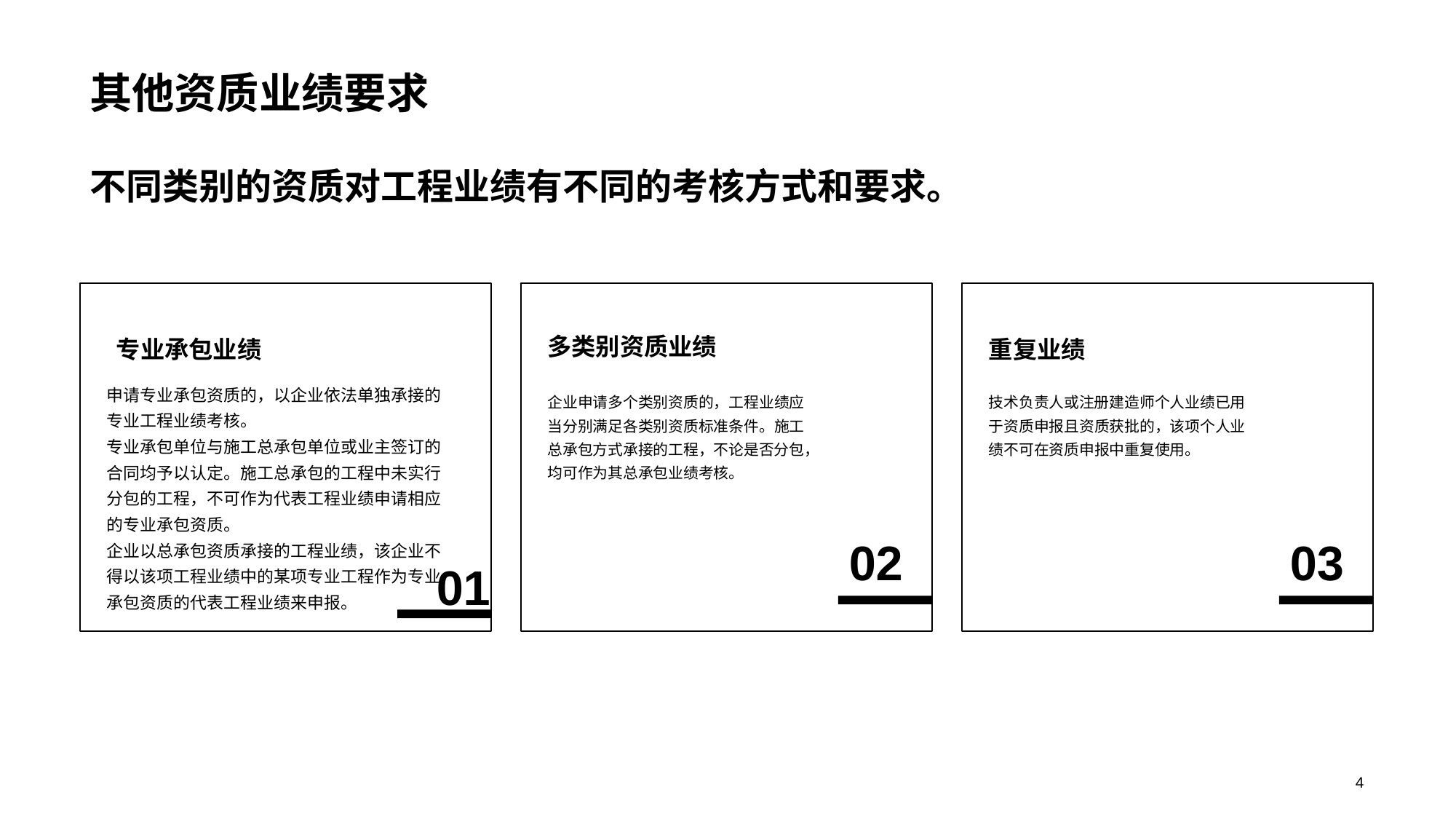

其他资质业绩要求
不同类别的资质对工程业绩有不同的考核方式和要求。

专业承包业绩
申请专业承包资质的，以企业依法单独承接的专业工程业绩考核。
专业承包单位与施工总承包单位或业主签订的合同均予以认定。施工总承包的工程中未实行分包的工程，不可作为代表工程业绩申请相应的专业承包资质。
企业以总承包资质承接的工程业绩，该企业不得以该项工程业绩中的某项专业工程作为专业承包资质的代表工程业绩来申报。
01

多类别资质业绩
企业申请多个类别资质的，工程业绩应当分别满足各类别资质标准条件。施工总承包方式承接的工程，不论是否分包，均可作为其总承包业绩考核。
02

重复业绩
技术负责人或注册建造师个人业绩已用于资质申报且资质获批的，该项个人业绩不可在资质申报中重复使用。
03

4